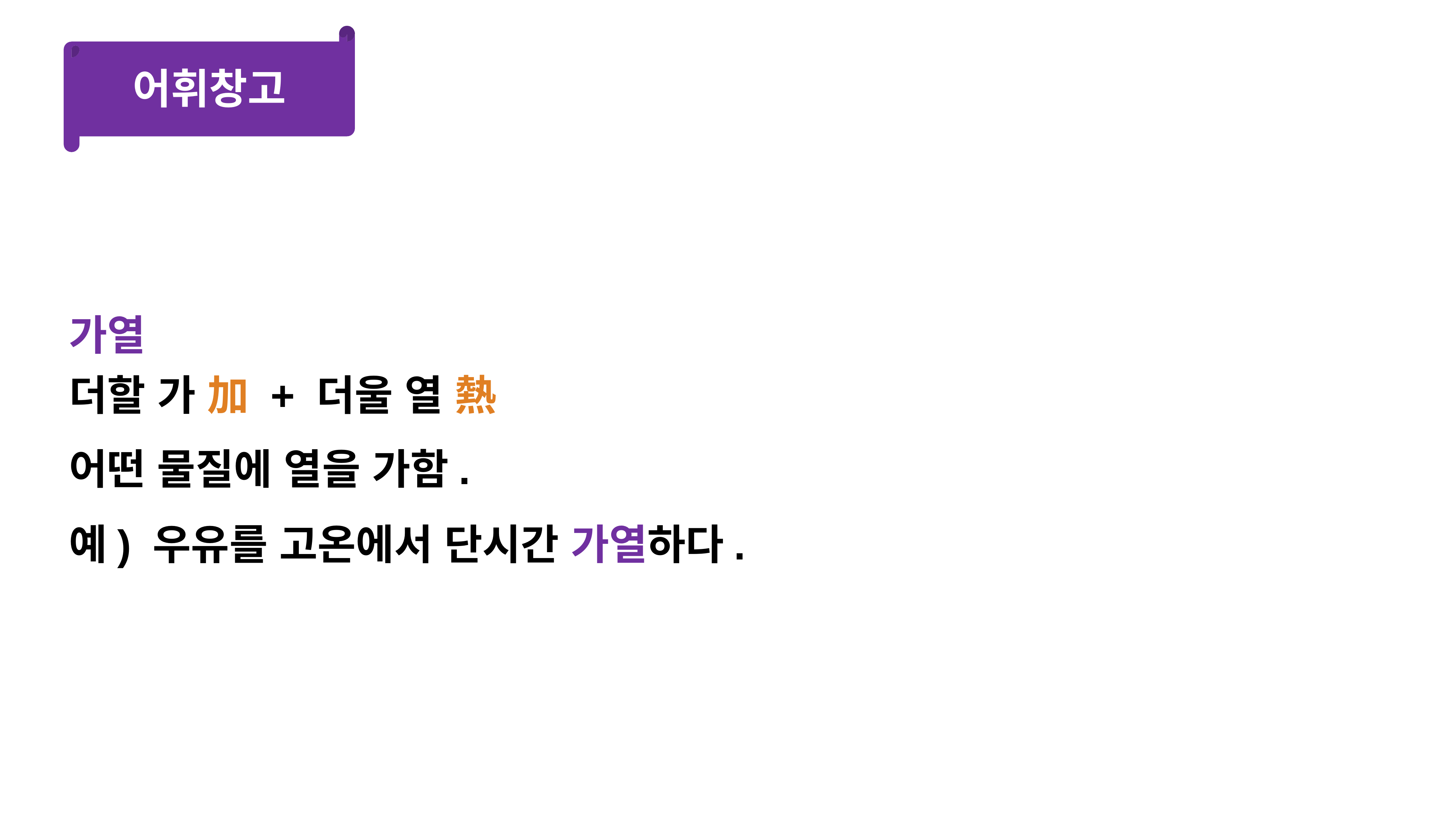

어휘창고
가열
더할 가 加 + 더울 열 熱
어떤 물질에 열을 가함.
예) 우유를 고온에서 단시간 가열하다.